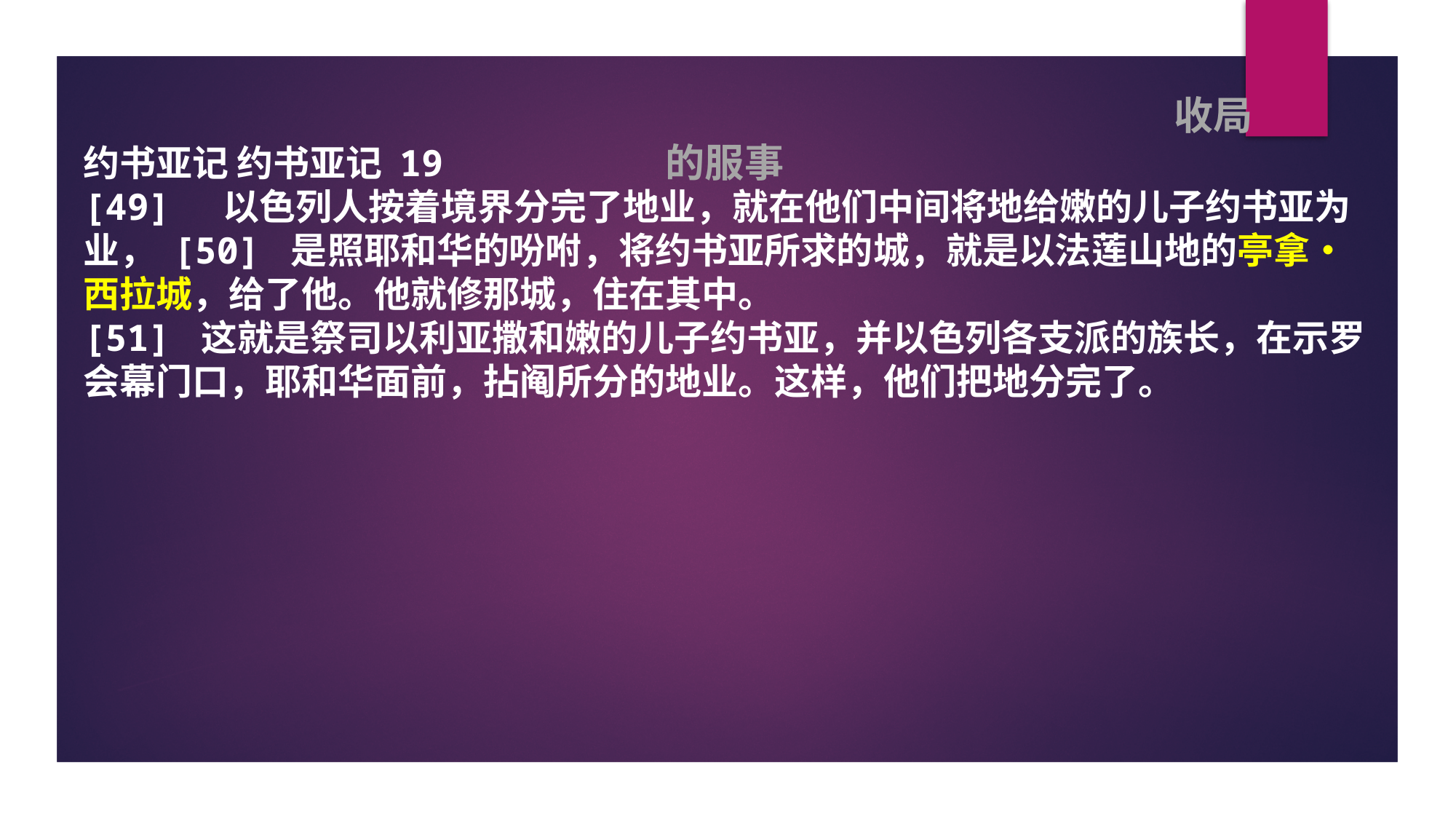

收局的服事

约书亚记 约书亚记 19
[49]  以色列人按着境界分完了地业，就在他们中间将地给嫩的儿子约书亚为业， [50] 是照耶和华的吩咐，将约书亚所求的城，就是以法莲山地的亭拿‧西拉城，给了他。他就修那城，住在其中。
[51] 这就是祭司以利亚撒和嫩的儿子约书亚，并以色列各支派的族长，在示罗会幕门口，耶和华面前，拈阄所分的地业。这样，他们把地分完了。